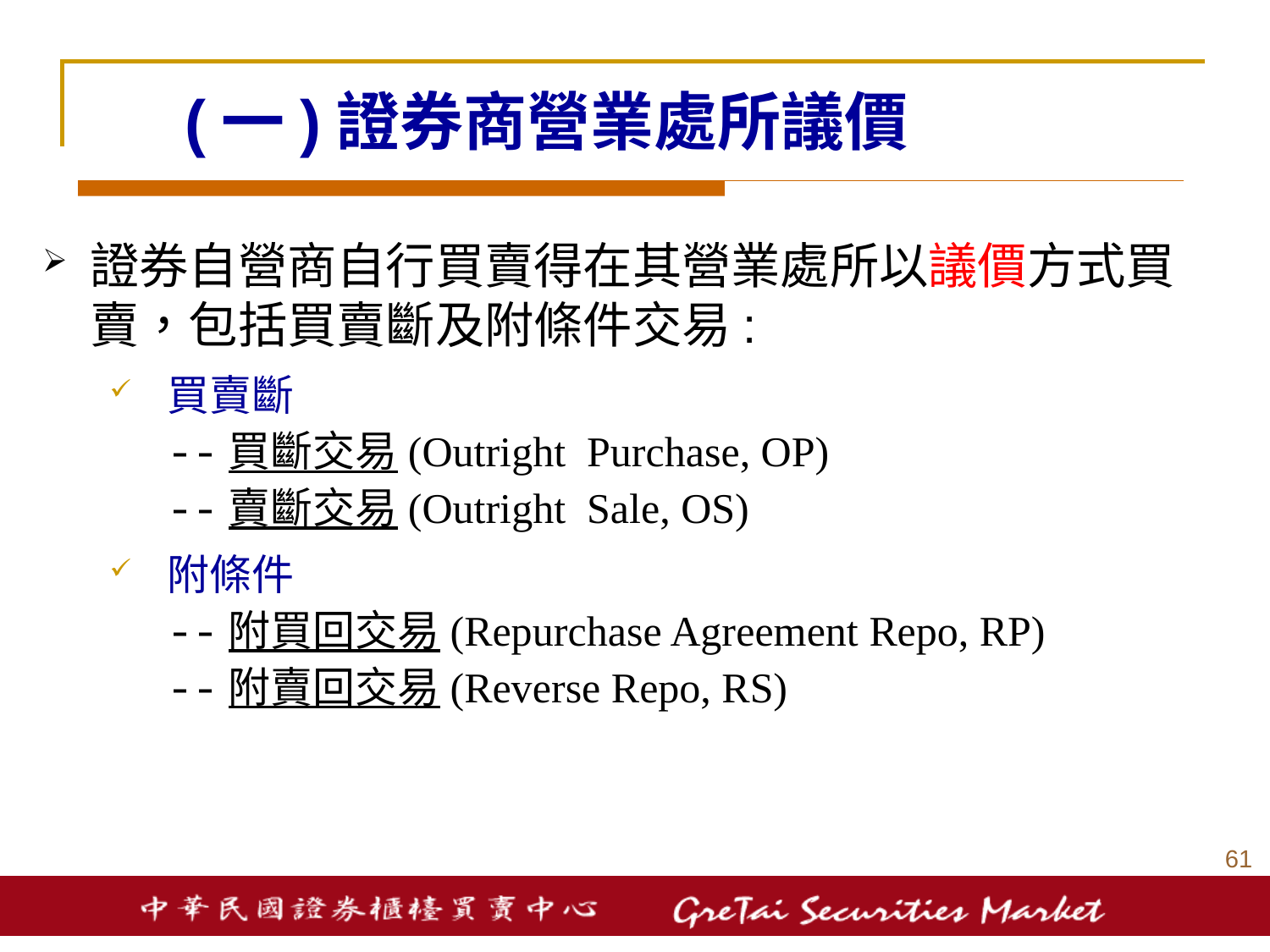

# (一)證券商營業處所議價

證券自營商自行買賣得在其營業處所以議價方式買賣，包括買賣斷及附條件交易:
買賣斷
	--買斷交易(Outright  Purchase, OP)
	--賣斷交易(Outright  Sale, OS)
附條件
	--附買回交易(Repurchase Agreement Repo, RP)
	--附賣回交易(Reverse Repo, RS)

61